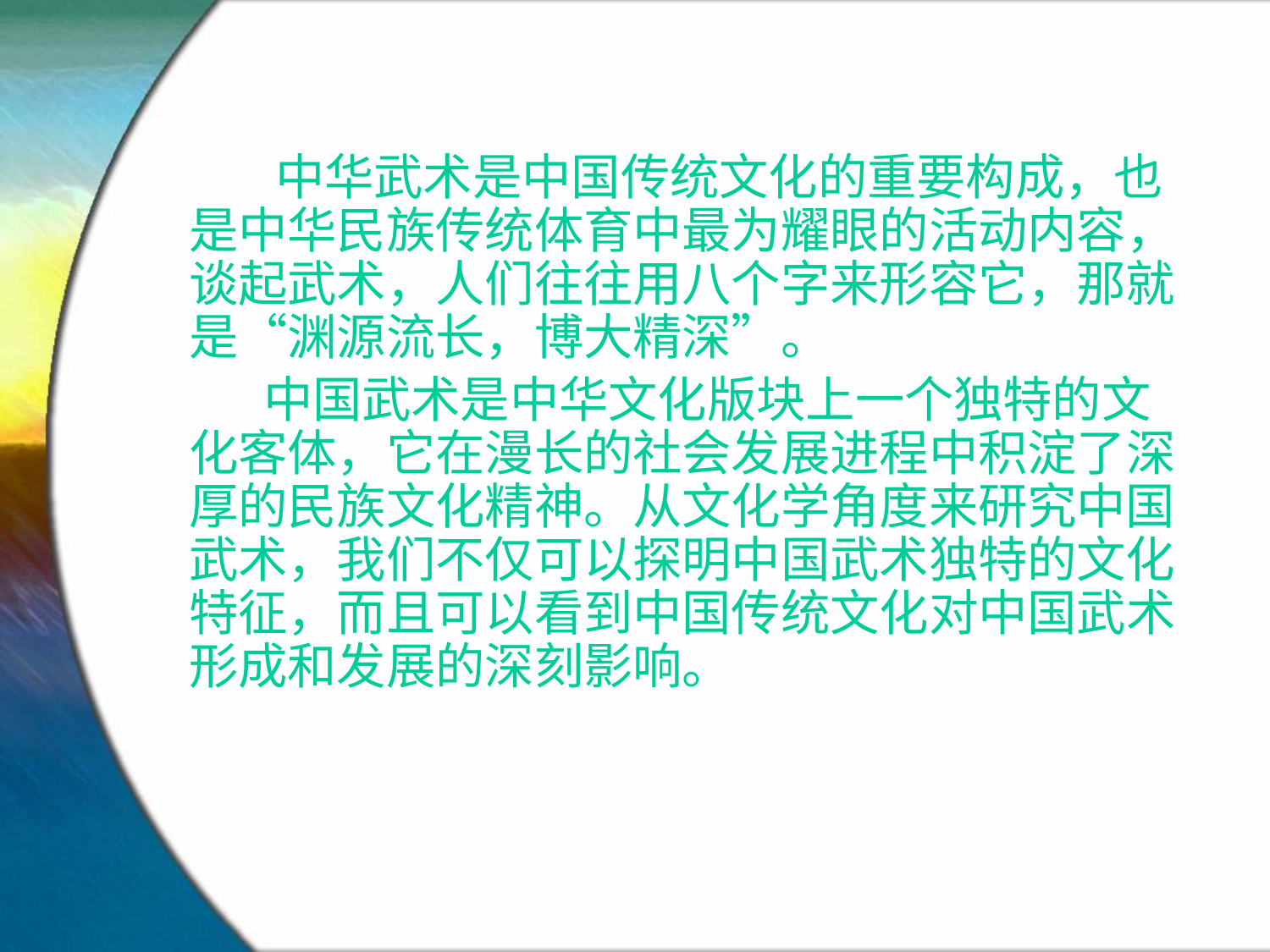

中华武术是中国传统文化的重要构成，也是中华民族传统体育中最为耀眼的活动内容，谈起武术，人们往往用八个字来形容它，那就是“渊源流长，博大精深”。
          中国武术是中华文化版块上一个独特的文化客体，它在漫长的社会发展进程中积淀了深厚的民族文化精神。从文化学角度来研究中国武术，我们不仅可以探明中国武术独特的文化特征，而且可以看到中国传统文化对中国武术形成和发展的深刻影响。
10